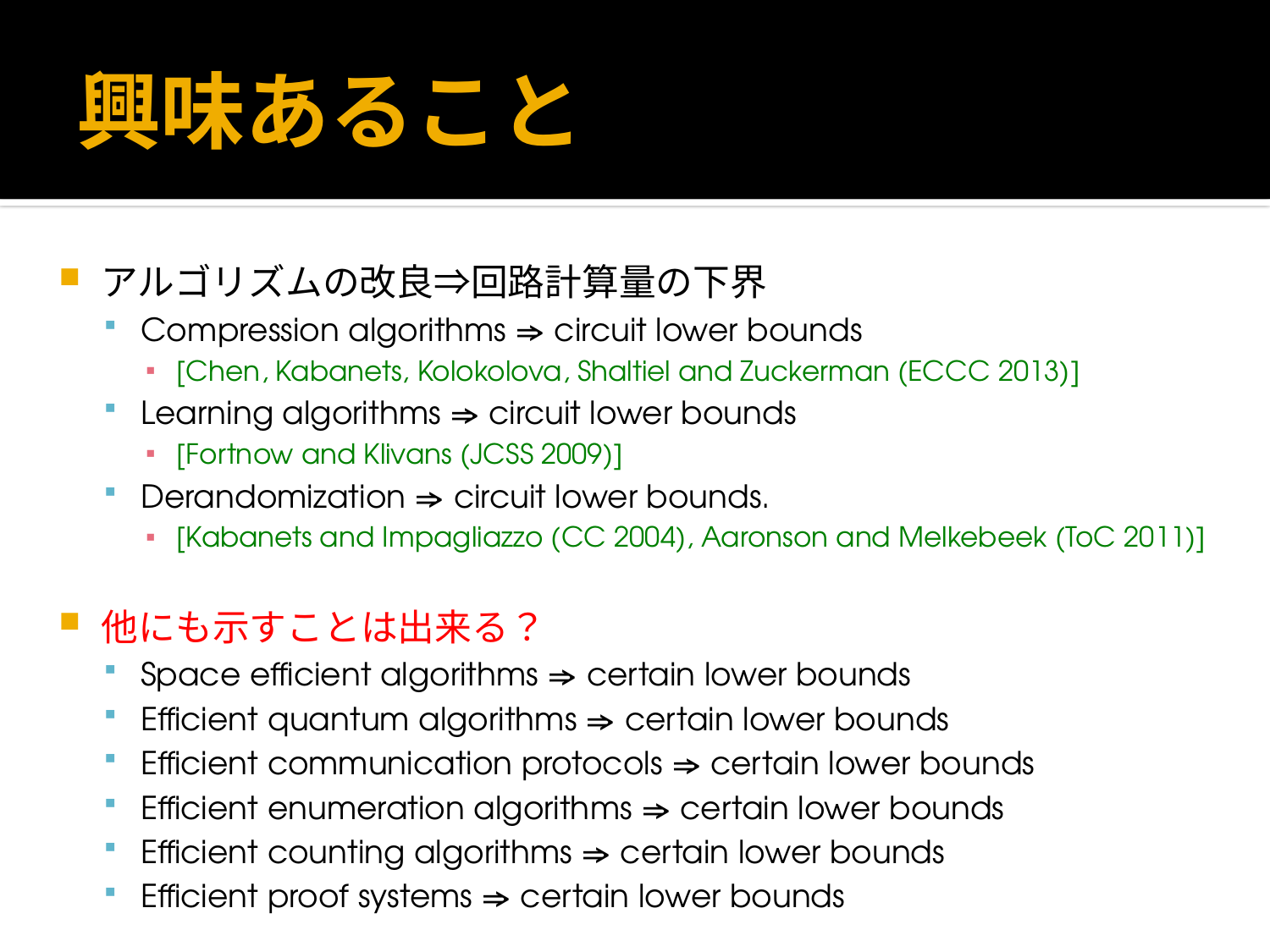

# 興味あること
アルゴリズムの改良⇒回路計算量の下界
Compression algorithms ⇒ circuit lower bounds
[Chen, Kabanets, Kolokolova, Shaltiel and Zuckerman (ECCC 2013)]
Learning algorithms ⇒ circuit lower bounds
[Fortnow and Klivans (JCSS 2009)]
Derandomization ⇒ circuit lower bounds.
[Kabanets and Impagliazzo (CC 2004), Aaronson and Melkebeek (ToC 2011)]

他にも示すことは出来る？
Space efficient algorithms ⇒ certain lower bounds
Efficient quantum algorithms ⇒ certain lower bounds
Efficient communication protocols ⇒ certain lower bounds
Efficient enumeration algorithms ⇒ certain lower bounds
Efficient counting algorithms ⇒ certain lower bounds
Efficient proof systems ⇒ certain lower bounds